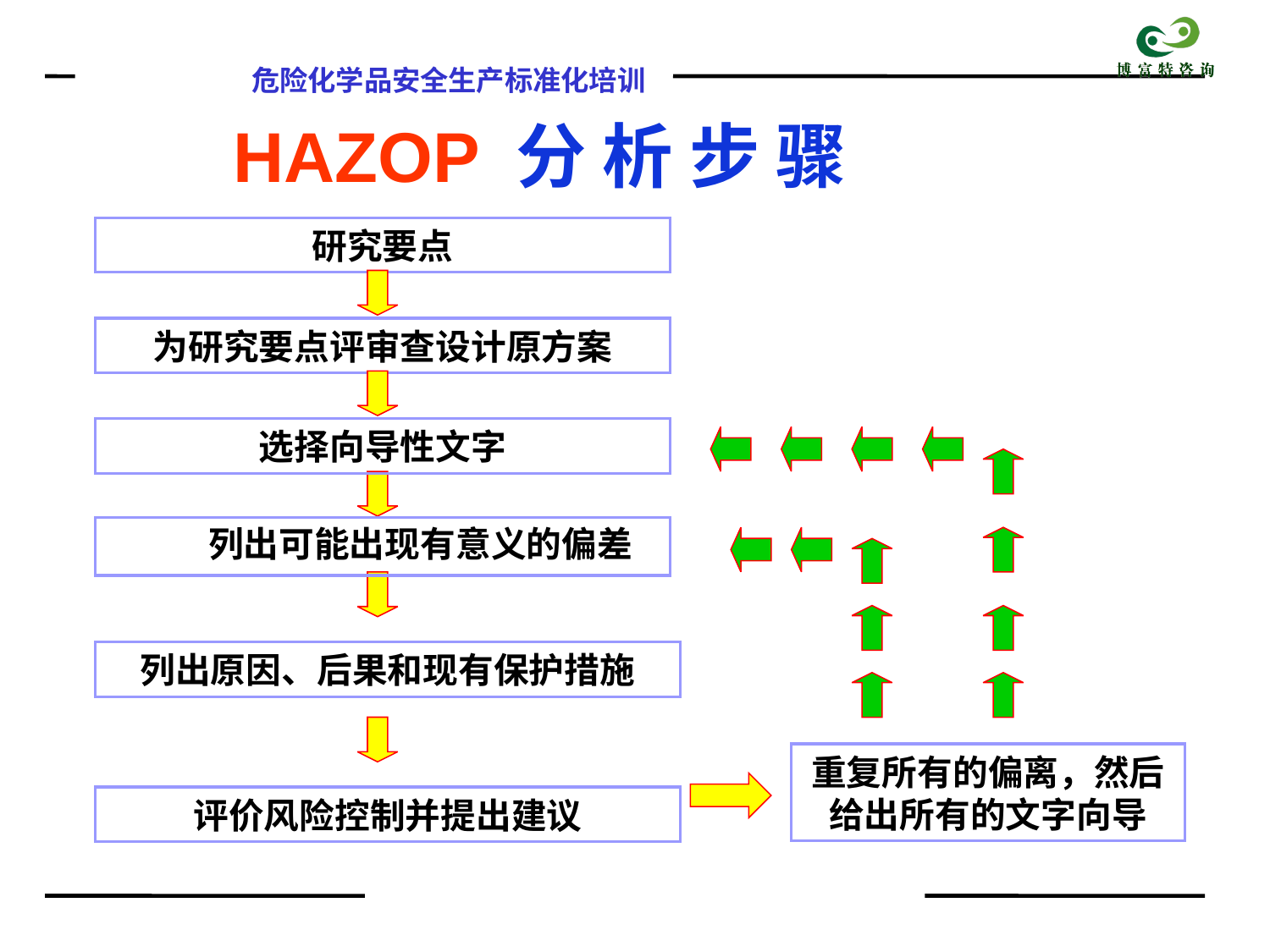

HAZOP 分 析 步 骤
研究要点

为研究要点评审查设计原方案

选择向导性文字

列出原因、后果和现有保护措施

重复所有的偏离，然后给出所有的文字向导

评价风险控制并提出建议
列出可能出现有意义的偏差